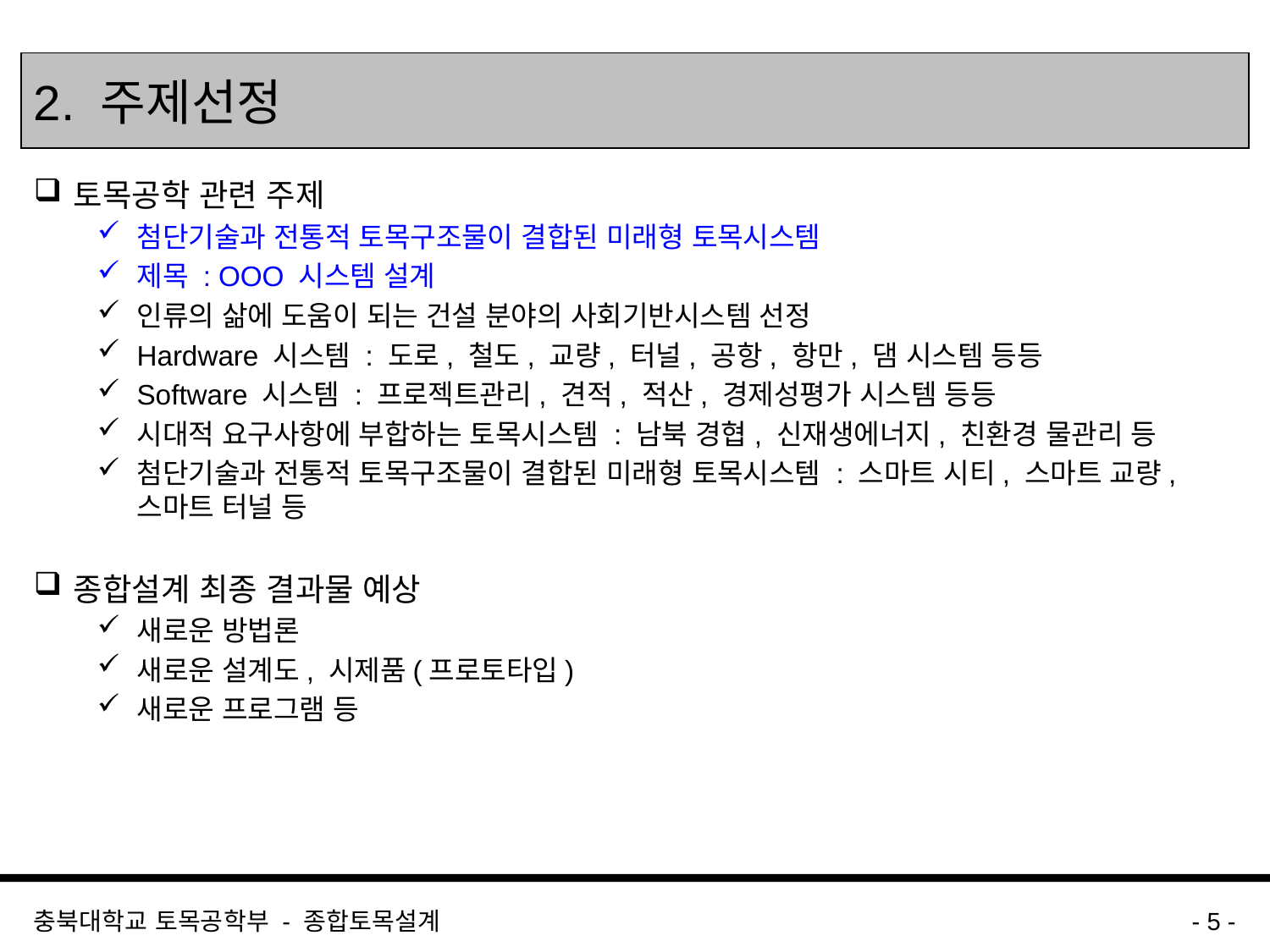

# 2. 주제선정
토목공학 관련 주제
첨단기술과 전통적 토목구조물이 결합된 미래형 토목시스템
제목 : OOO 시스템 설계
인류의 삶에 도움이 되는 건설 분야의 사회기반시스템 선정
Hardware 시스템 : 도로, 철도, 교량, 터널, 공항, 항만, 댐 시스템 등등
Software 시스템 : 프로젝트관리, 견적, 적산, 경제성평가 시스템 등등
시대적 요구사항에 부합하는 토목시스템 : 남북 경협, 신재생에너지, 친환경 물관리 등
첨단기술과 전통적 토목구조물이 결합된 미래형 토목시스템 : 스마트 시티, 스마트 교량, 스마트 터널 등

종합설계 최종 결과물 예상
새로운 방법론
새로운 설계도, 시제품(프로토타입)
새로운 프로그램 등
충북대학교 토목공학부 - 종합토목설계
- 5 -